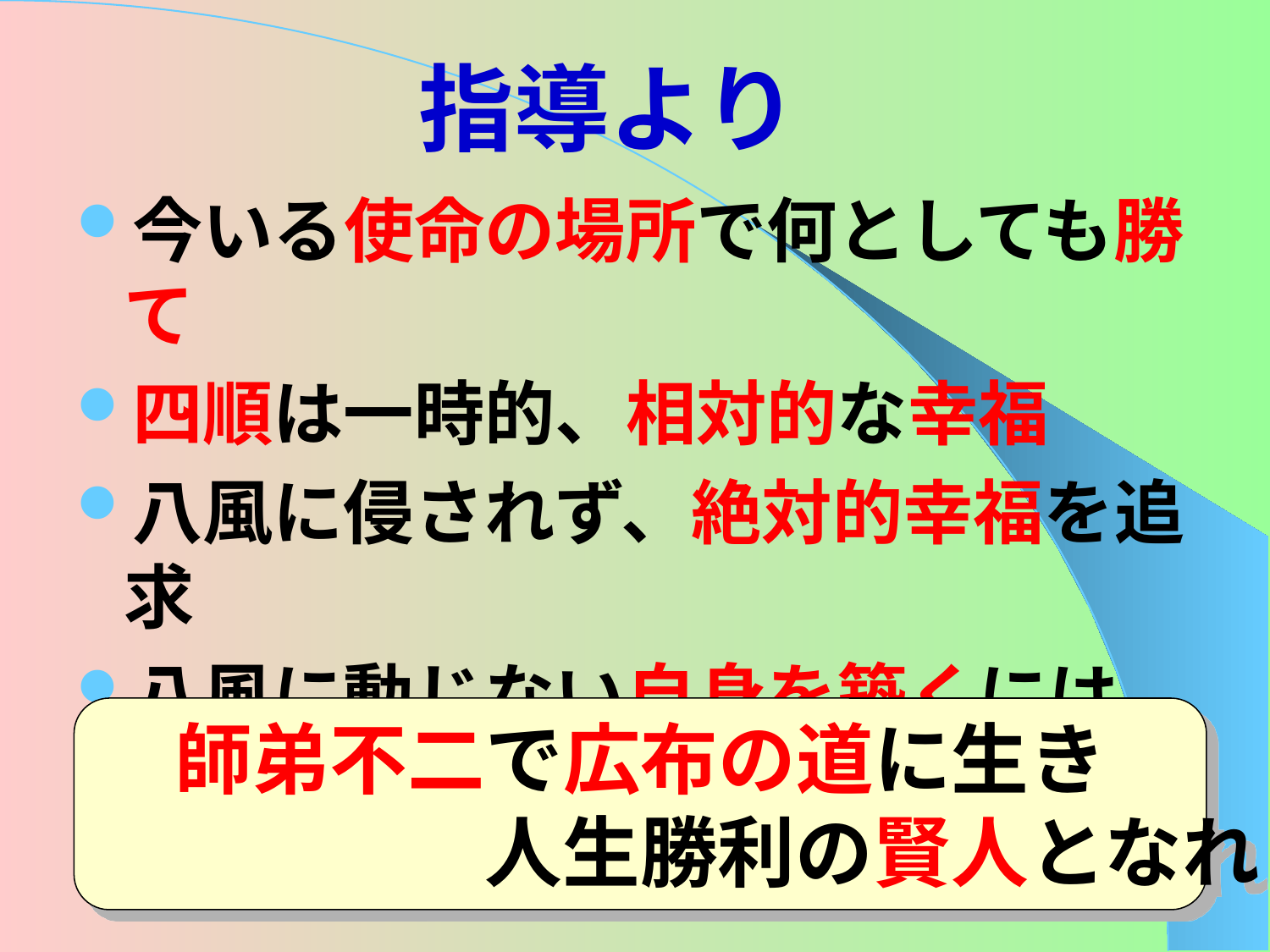

# 指導より
今いる使命の場所で何としても勝て
四順は一時的、相対的な幸福
八風に侵されず、絶対的幸福を追求
八風に動じない自身を築くには「法」と「師匠」の存在が不可欠
　師弟不二で広布の道に生き
　　　　　人生勝利の賢人となれ